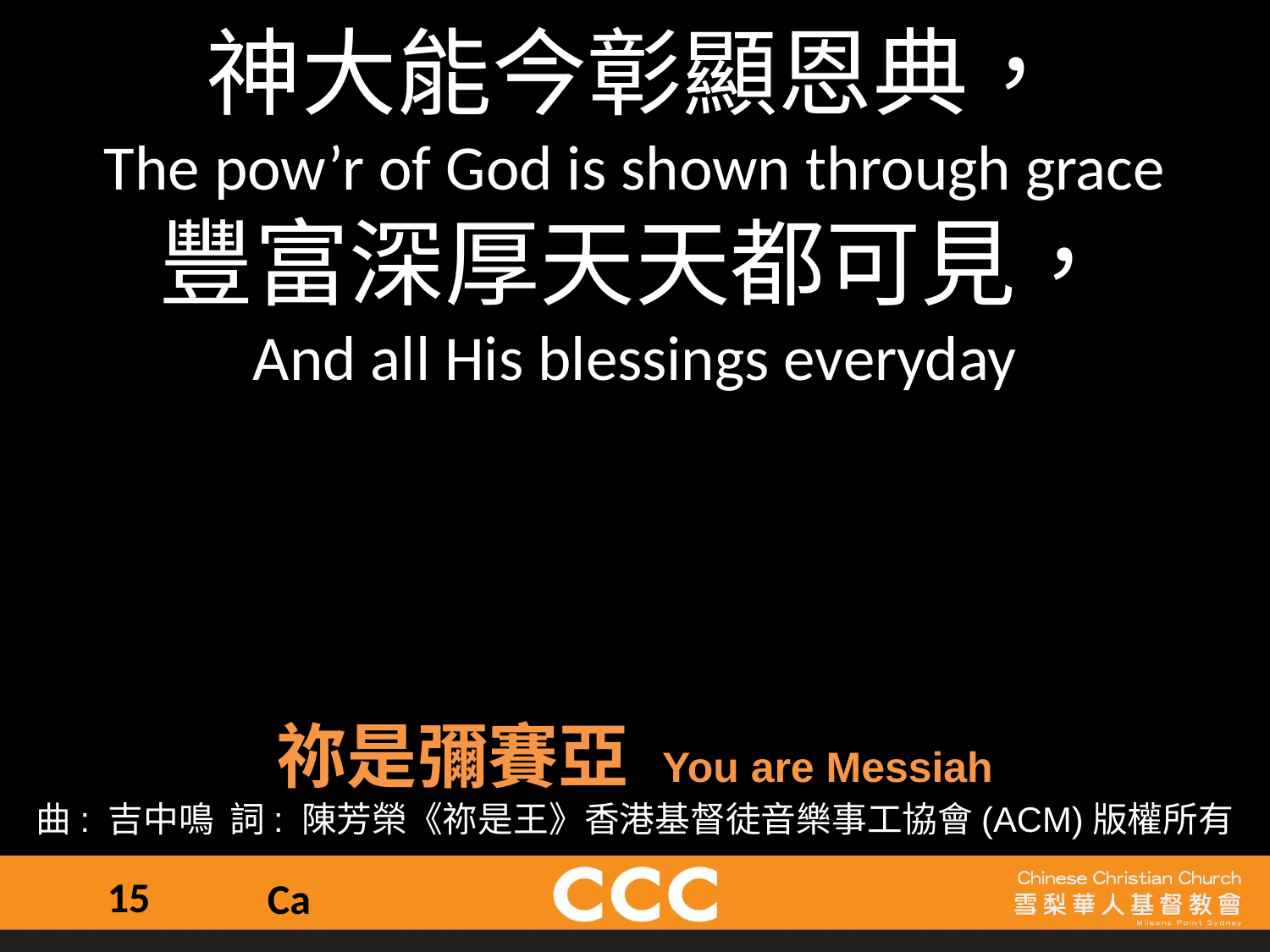

神大能今彰顯恩典，
The pow’r of God is shown through grace
豐富深厚天天都可見，
And all His blessings everyday
祢是彌賽亞 You are Messiah
曲: 吉中鳴  詞: 陳芳榮《祢是王》香港基督徒音樂事工協會(ACM)版權所有

15
Ca